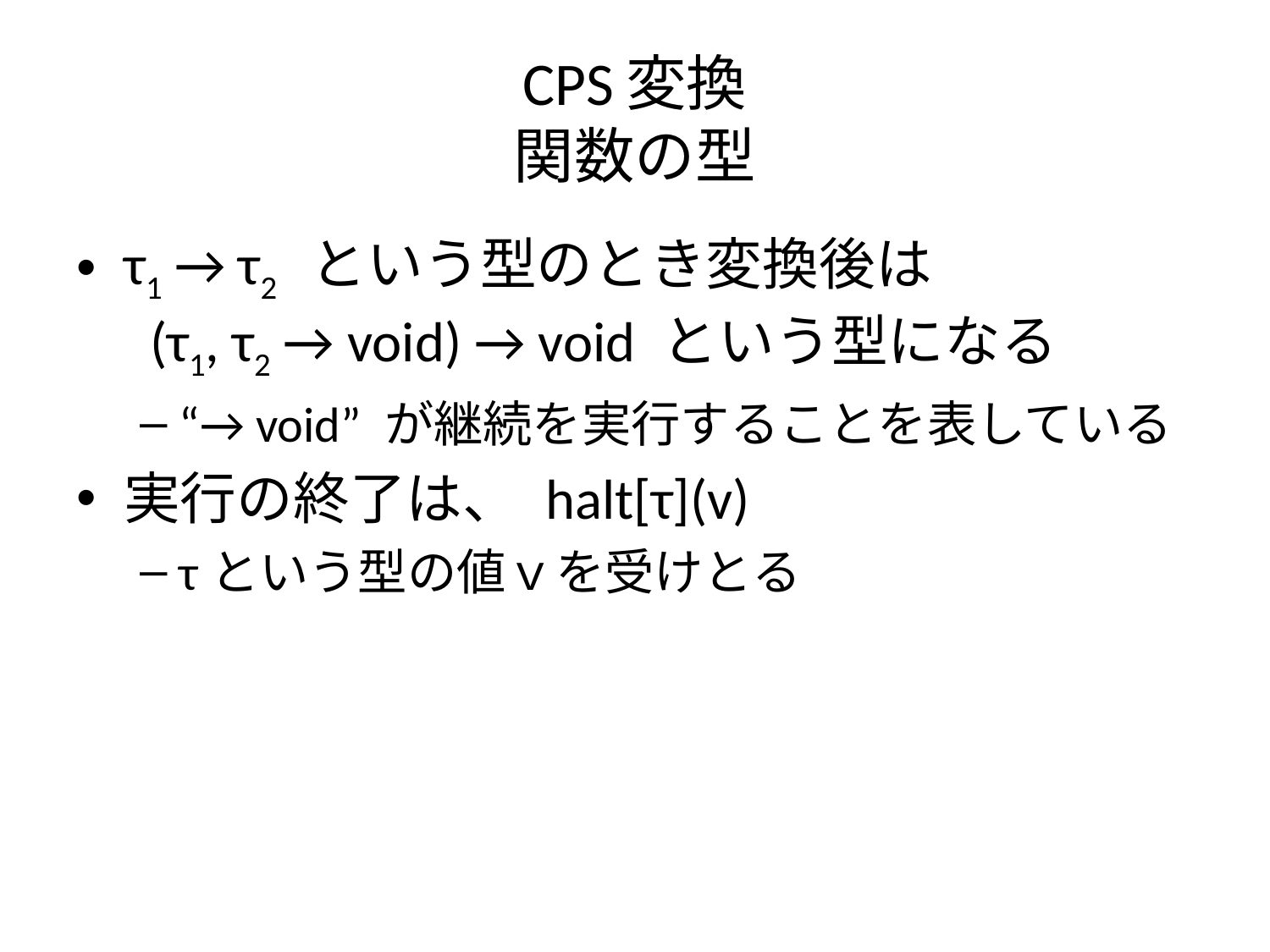

# CPS変換 関数の型
τ1 → τ2  という型のとき変換後は
 (τ1, τ2 → void) → void という型になる
“→ void” が継続を実行することを表している
実行の終了は、 halt[τ](v)
τという型の値ｖを受けとる